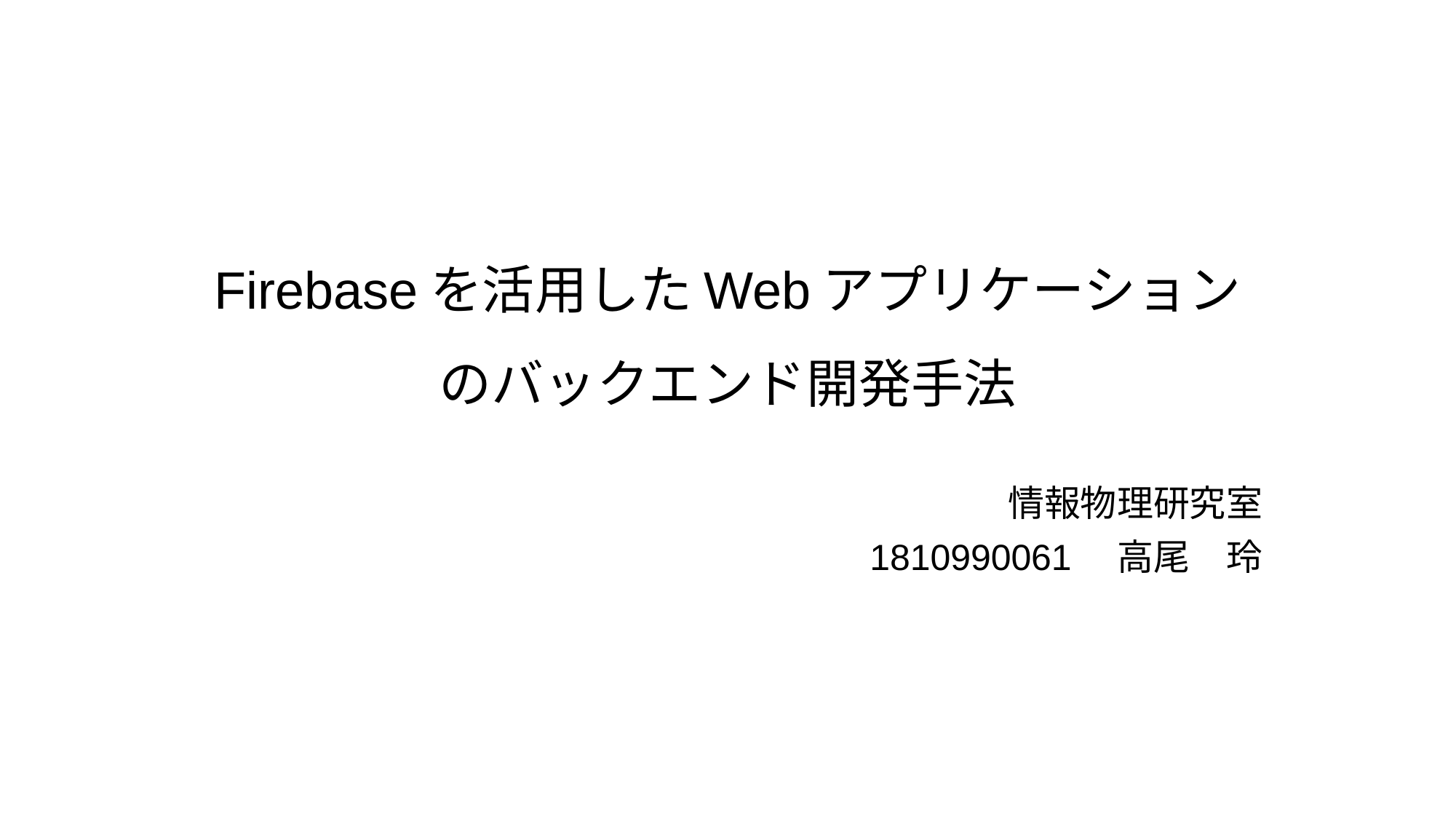

# Firebaseを活用したWebアプリケーション のバックエンド開発手法

情報物理研究室
1810990061　高尾　玲